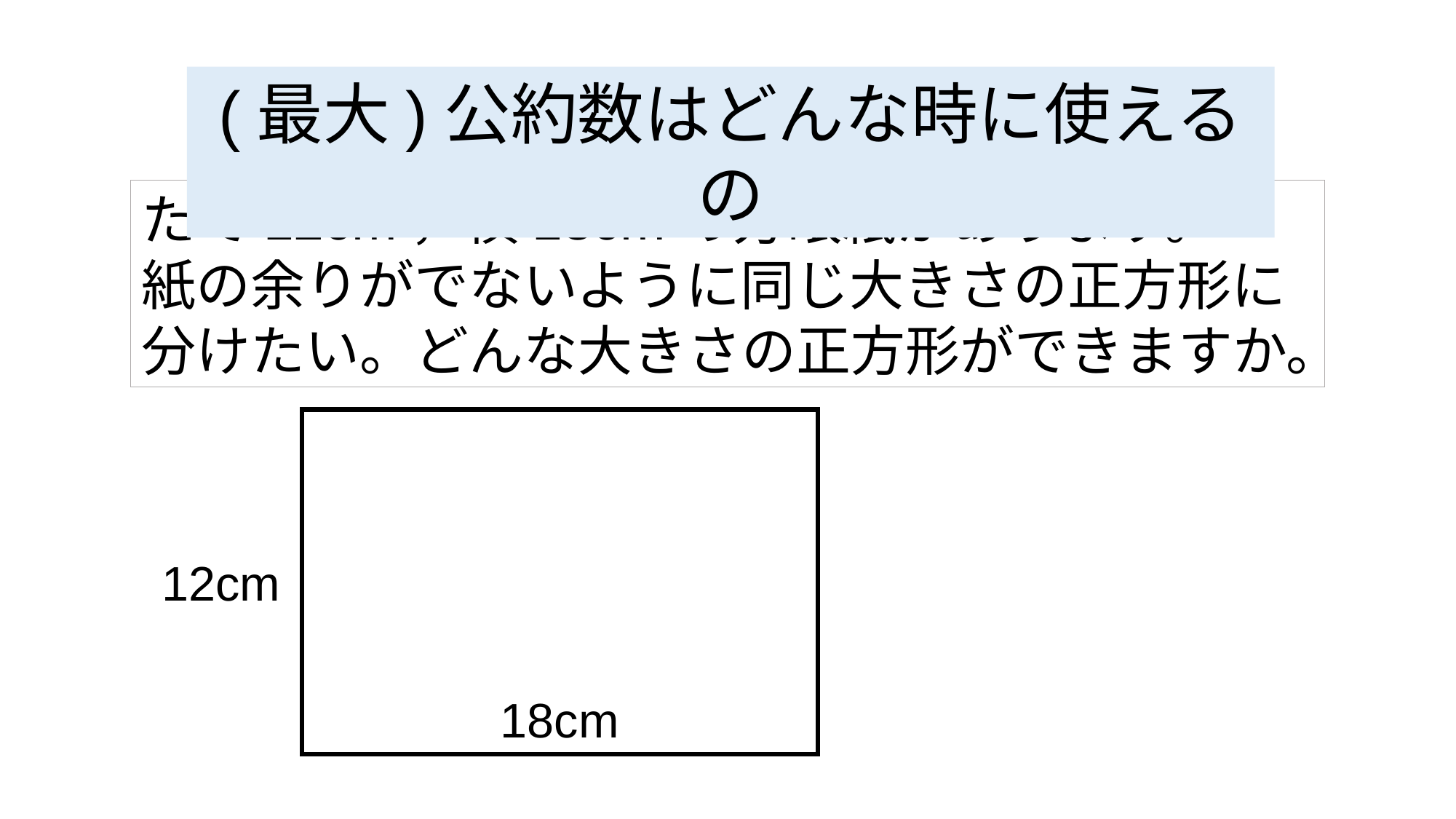

(最大)公約数はどんな時に使えるの
たて12cm，横18cmの方眼紙があります。
紙の余りがでないように同じ大きさの正方形に分けたい。どんな大きさの正方形ができますか。

12cm
18cm